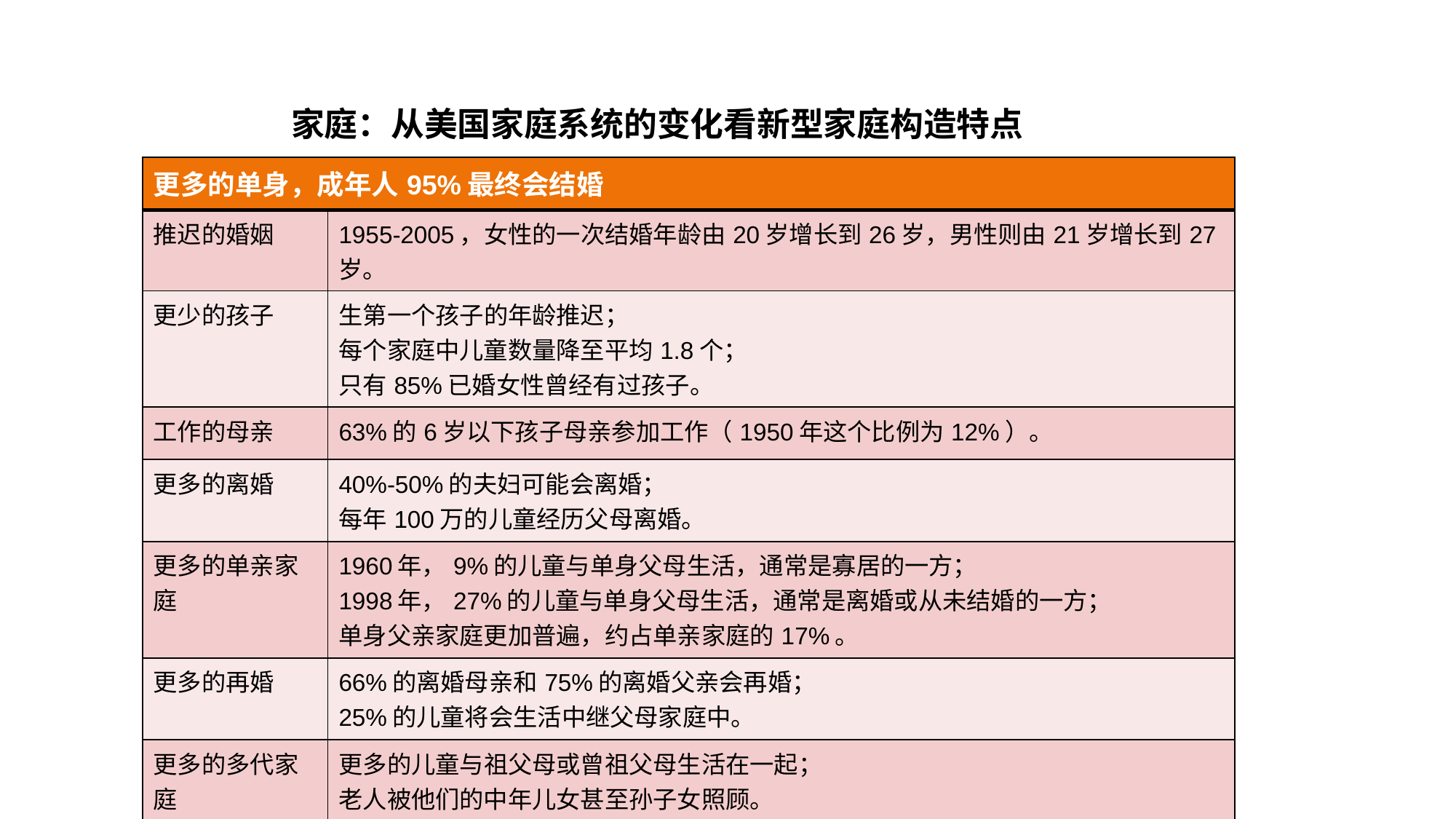

家庭：从美国家庭系统的变化看新型家庭构造特点
| 更多的单身，成年人95%最终会结婚 |  |
| --- | --- |
| 推迟的婚姻 | 1955-2005，女性的一次结婚年龄由20岁增长到26岁，男性则由21岁增长到27岁。 |
| 更少的孩子 | 生第一个孩子的年龄推迟； 每个家庭中儿童数量降至平均1.8个； 只有85%已婚女性曾经有过孩子。 |
| 工作的母亲 | 63%的6岁以下孩子母亲参加工作（1950年这个比例为12%）。 |
| 更多的离婚 | 40%-50%的夫妇可能会离婚； 每年100万的儿童经历父母离婚。 |
| 更多的单亲家庭 | 1960年，9%的儿童与单身父母生活，通常是寡居的一方； 1998年，27%的儿童与单身父母生活，通常是离婚或从未结婚的一方； 单身父亲家庭更加普遍，约占单亲家庭的17%。 |
| 更多的再婚 | 66%的离婚母亲和75%的离婚父亲会再婚； 25%的儿童将会生活中继父母家庭中。 |
| 更多的多代家庭 | 更多的儿童与祖父母或曾祖父母生活在一起； 老人被他们的中年儿女甚至孙子女照顾。 |